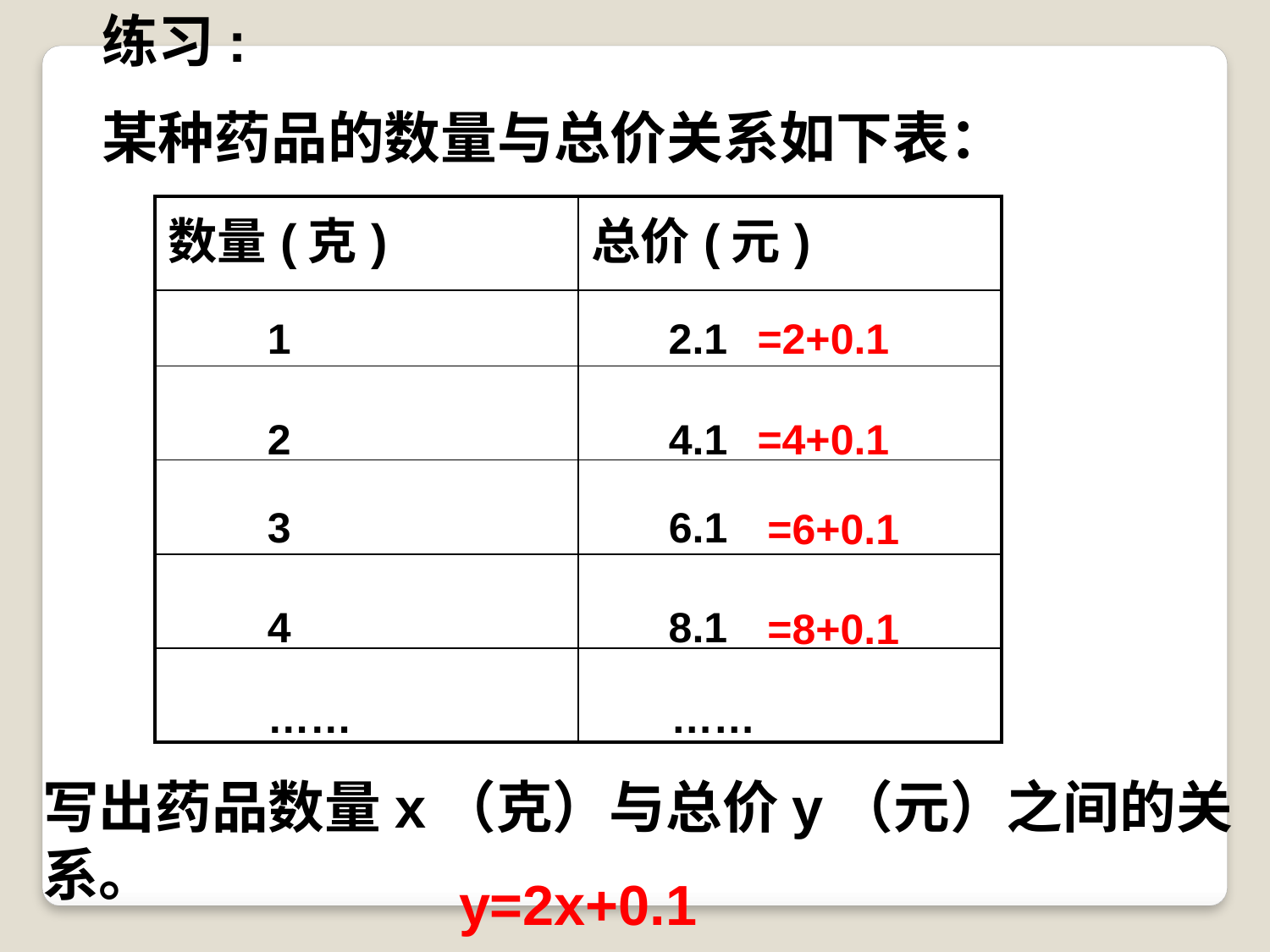

练习:
某种药品的数量与总价关系如下表：
| 数量(克) | 总价(元) |
| --- | --- |
|  |  |
|  |  |
|  |  |
|  |  |
|  |  |
1                                2.1
=2+0.1

2                                4.1
=4+0.1

3                                6.1
=6+0.1
4                                8.1
=8+0.1
……                           ……
写出药品数量x（克）与总价y（元）之间的关系。
y=2x+0.1